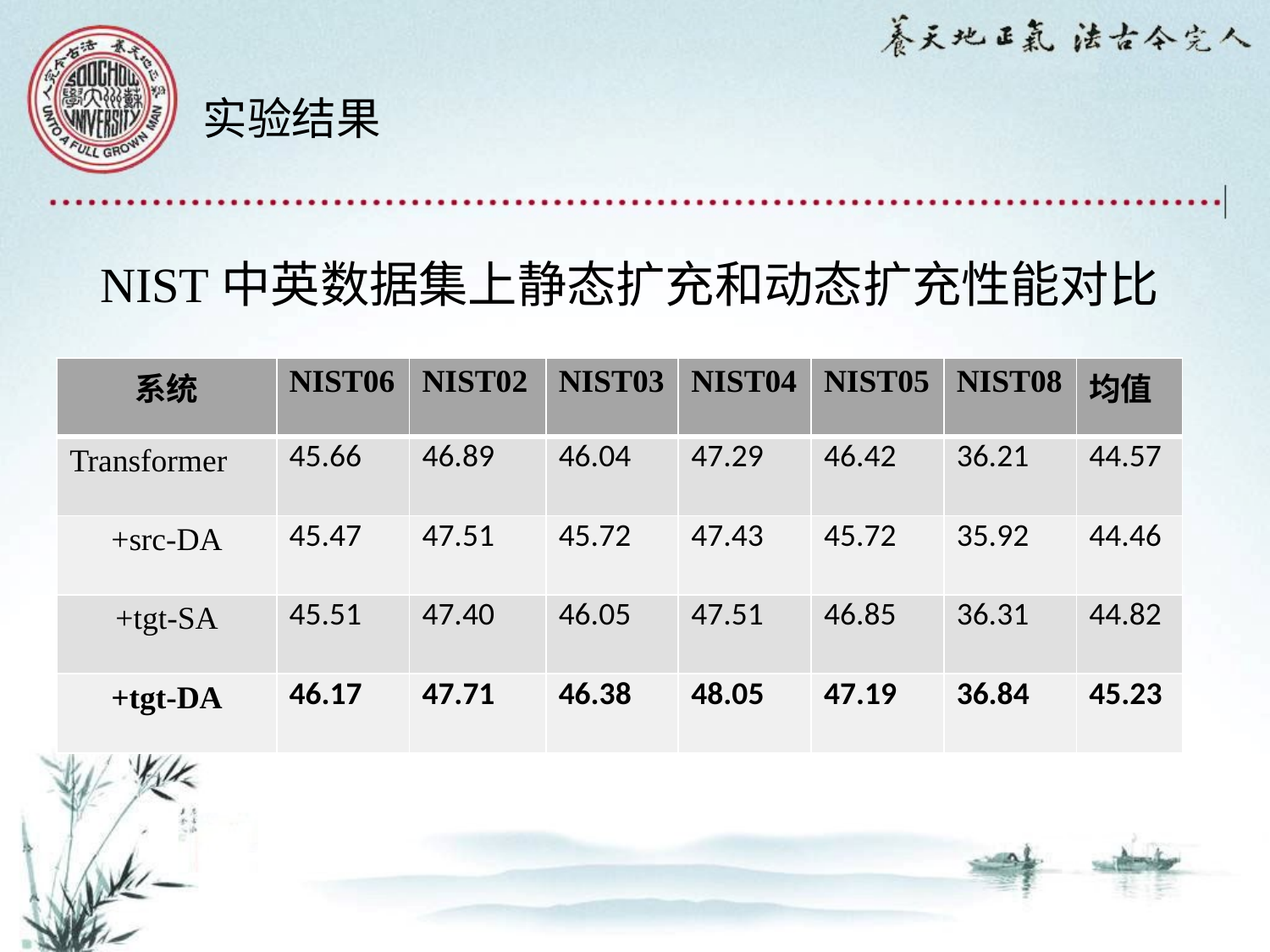

# 实验结果
NIST中英数据集上静态扩充和动态扩充性能对比

| 系统 | NIST06 | NIST02 | NIST03 | NIST04 | NIST05 | NIST08 | 均值 |
| --- | --- | --- | --- | --- | --- | --- | --- |
| Transformer | 45.66 | 46.89 | 46.04 | 47.29 | 46.42 | 36.21 | 44.57 |
| +src-DA | 45.47 | 47.51 | 45.72 | 47.43 | 45.72 | 35.92 | 44.46 |
| +tgt-SA | 45.51 | 47.40 | 46.05 | 47.51 | 46.85 | 36.31 | 44.82 |
| +tgt-DA | 46.17 | 47.71 | 46.38 | 48.05 | 47.19 | 36.84 | 45.23 |